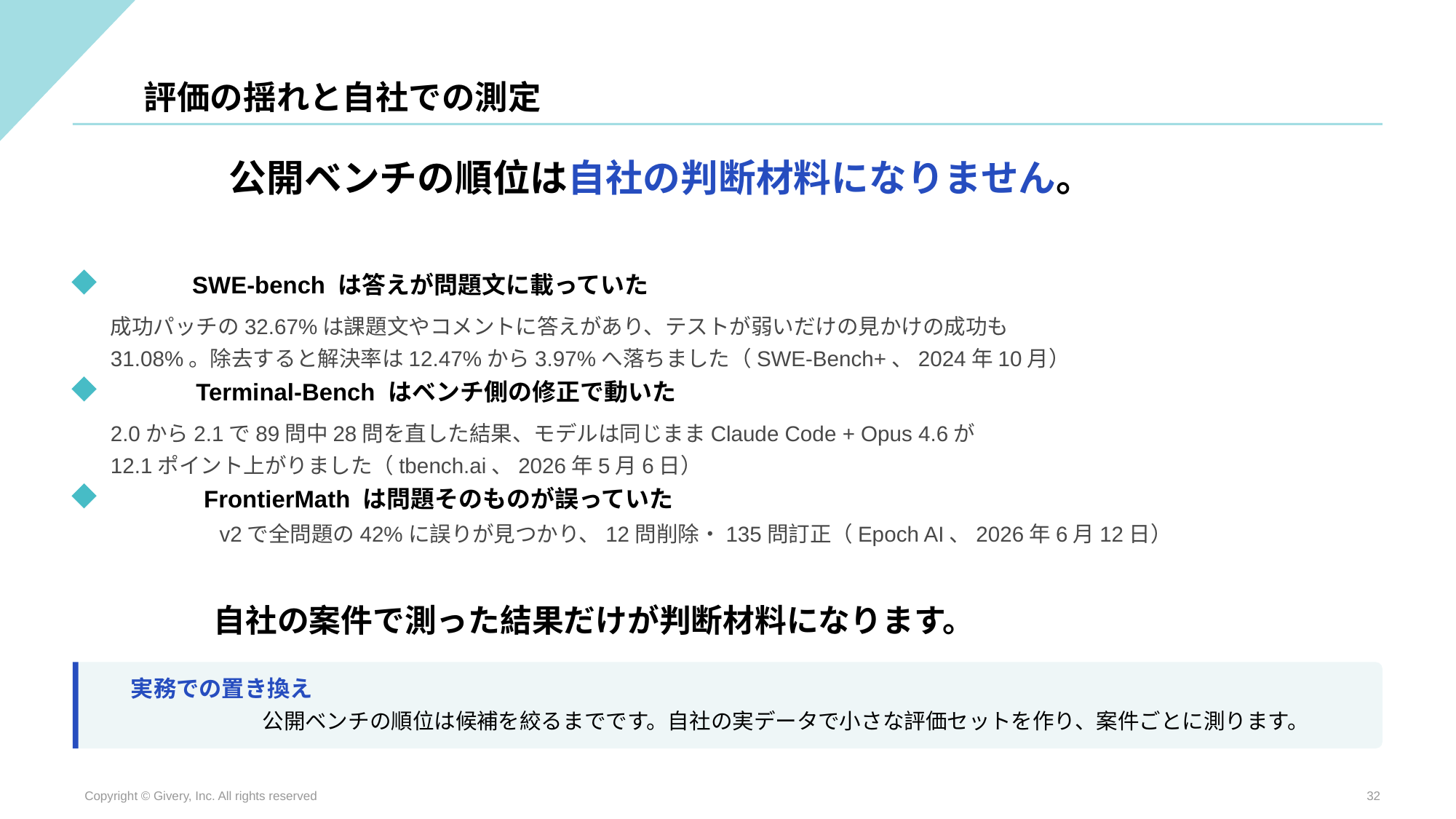

評価の揺れと自社での測定

公開ベンチの順位は自社の判断材料になりません。

SWE-bench は答えが問題文に載っていた
成功パッチの32.67%は課題文やコメントに答えがあり、テストが弱いだけの見かけの成功も
31.08%。除去すると解決率は12.47%から3.97%へ落ちました（SWE-Bench+、2024年10月）

Terminal-Bench はベンチ側の修正で動いた
2.0から2.1で89問中28問を直した結果、モデルは同じままClaude Code + Opus 4.6が
12.1ポイント上がりました（tbench.ai、2026年5月6日）

FrontierMath は問題そのものが誤っていた
v2で全問題の42%に誤りが見つかり、12問削除・135問訂正（Epoch AI、2026年6月12日）
自社の案件で測った結果だけが判断材料になります。

実務での置き換え
公開ベンチの順位は候補を絞るまでです。自社の実データで小さな評価セットを作り、案件ごとに測ります。
Copyright © Givery, Inc. All rights reserved
32